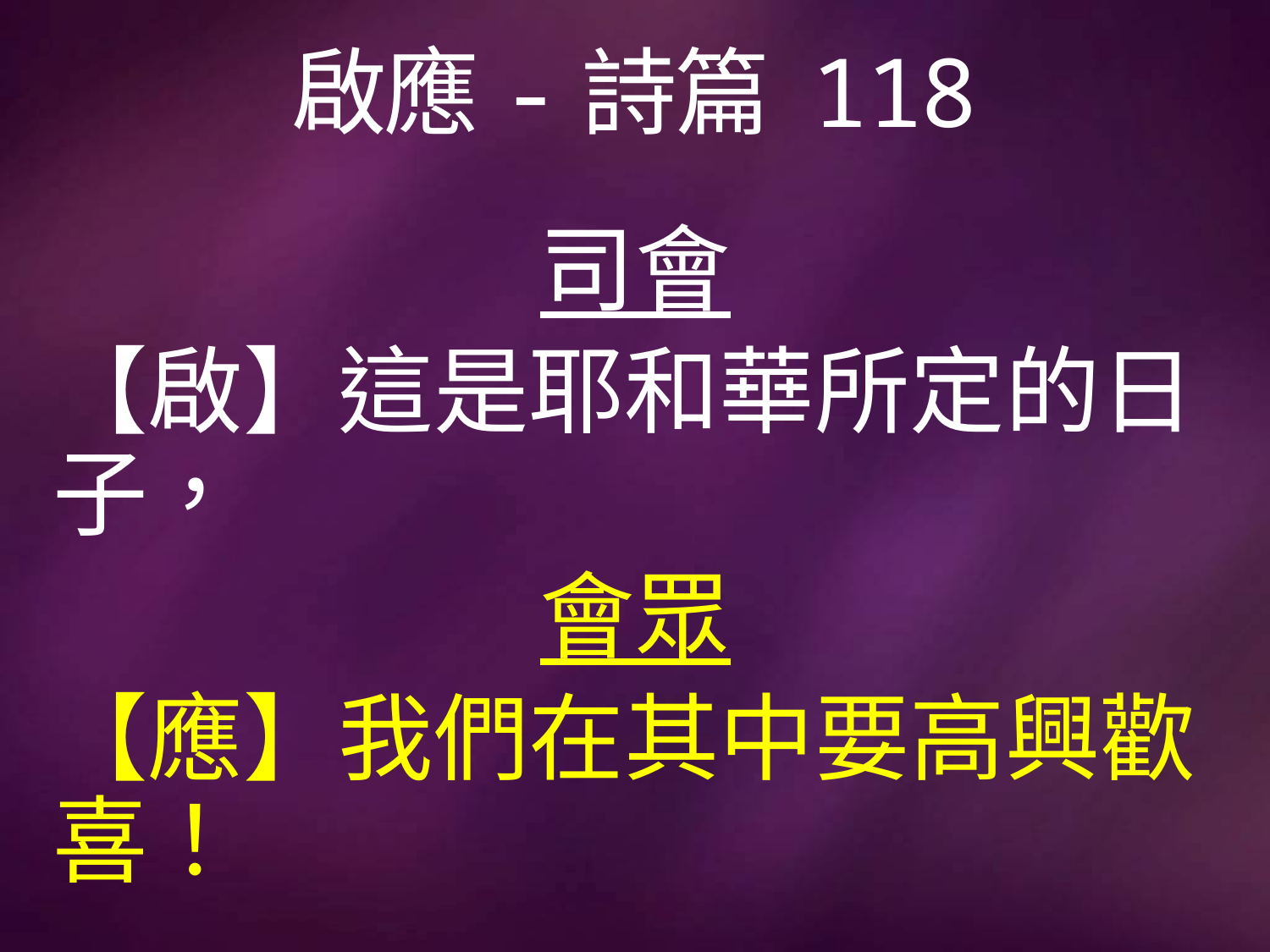

# 啟應-詩篇 118
司會
【啟】這是耶和華所定的日子，
會眾
【應】我們在其中要高興歡喜！